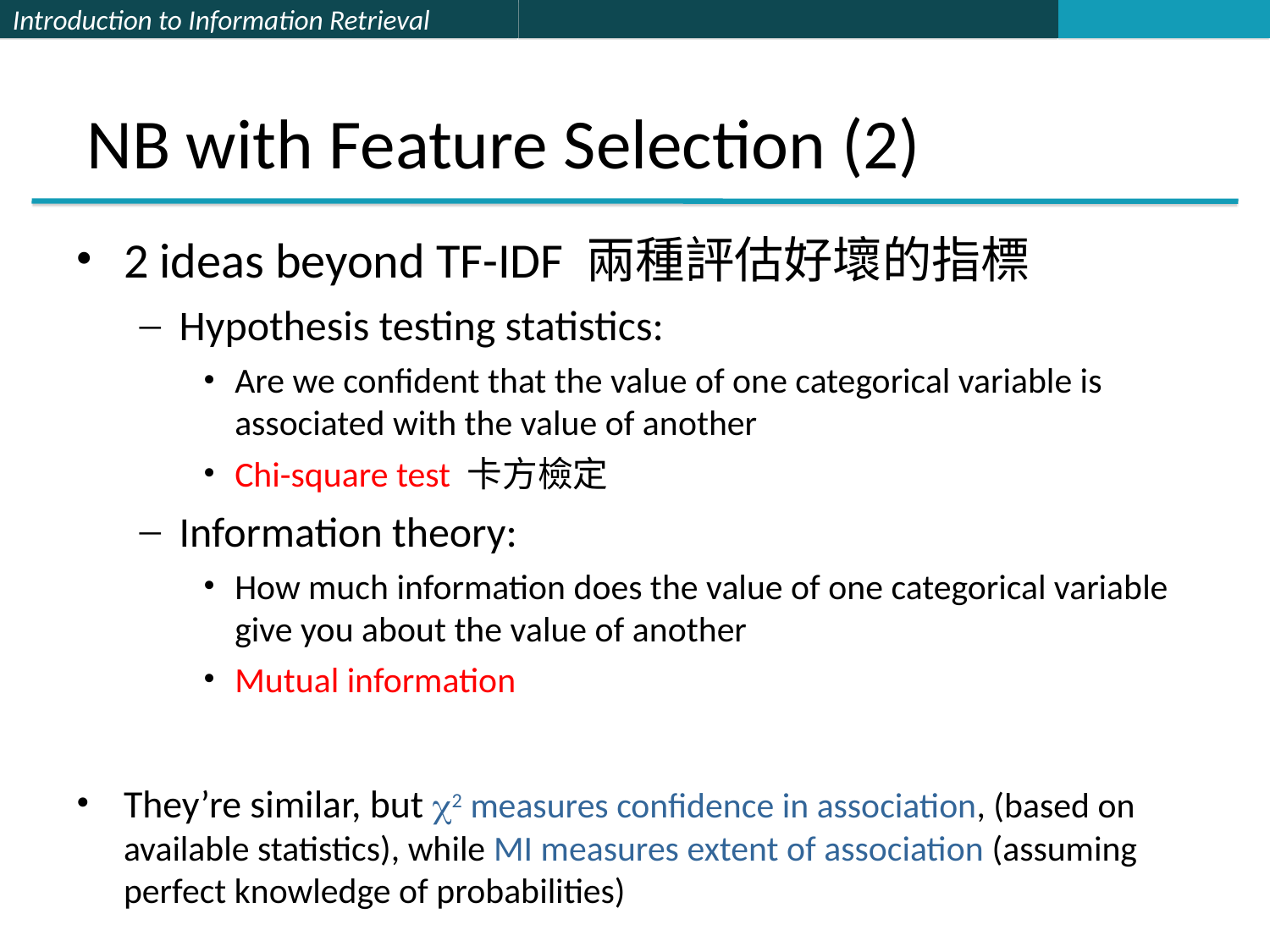

# NB with Feature Selection (2)
2 ideas beyond TF-IDF 兩種評估好壞的指標
Hypothesis testing statistics:
Are we confident that the value of one categorical variable is associated with the value of another
Chi-square test 卡方檢定
Information theory:
How much information does the value of one categorical variable give you about the value of another
Mutual information

They’re similar, but χ2 measures confidence in association, (based on available statistics), while MI measures extent of association (assuming perfect knowledge of probabilities)